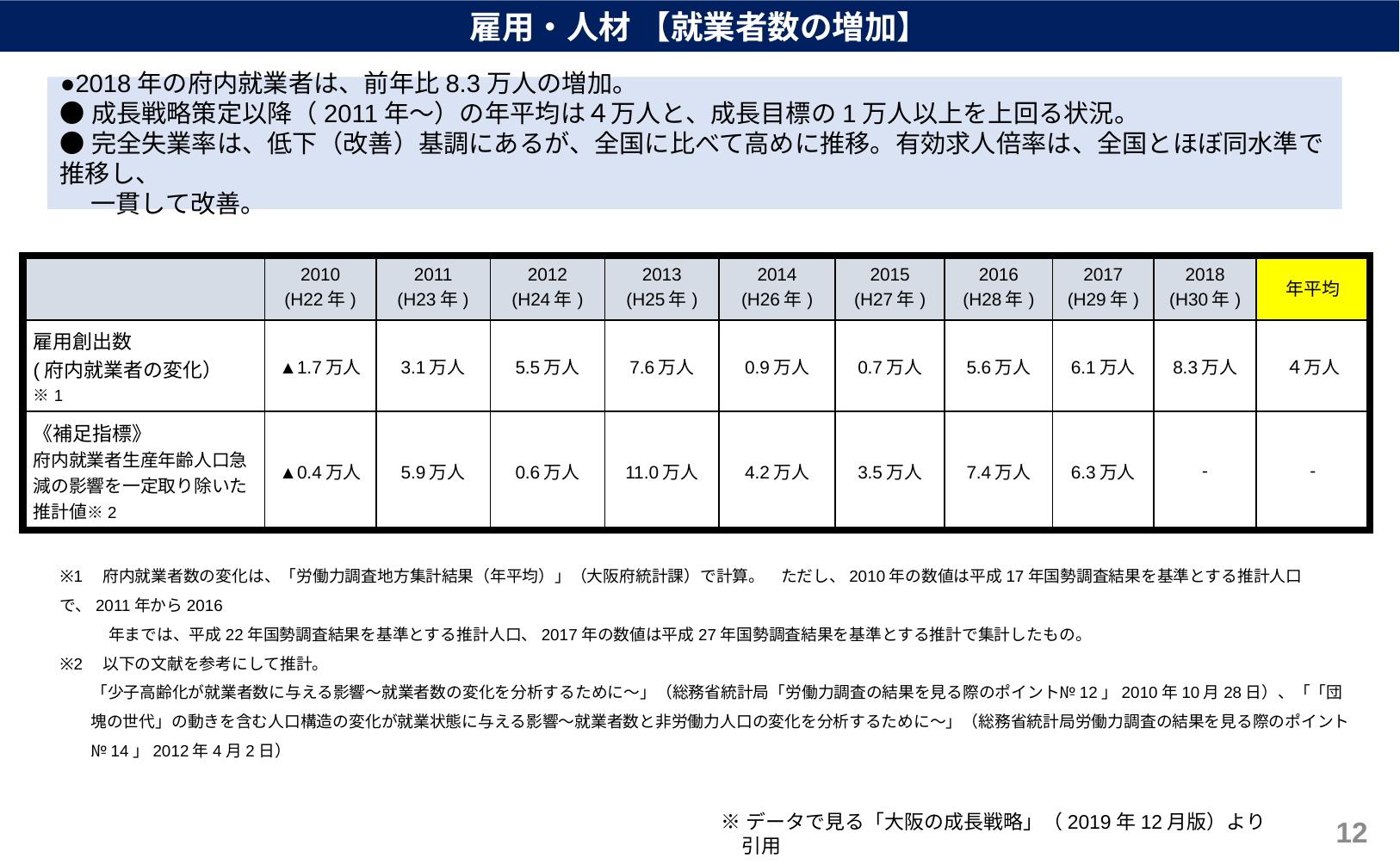

雇用・人材 【就業者数の増加】
●2018年の府内就業者は、前年比8.3万人の増加。
●成長戦略策定以降（2011年～）の年平均は４万人と、成長目標の1万人以上を上回る状況。
●完全失業率は、低下（改善）基調にあるが、全国に比べて高めに推移。有効求人倍率は、全国とほぼ同水準で推移し、
　 一貫して改善。
|  | 2010 (H22年) | 2011 (H23年) | 2012 (H24年) | 2013 (H25年) | 2014 (H26年) | 2015 (H27年) | 2016 (H28年) | 2017 (H29年) | 2018 (H30年) | 年平均 |
| --- | --- | --- | --- | --- | --- | --- | --- | --- | --- | --- |
| 雇用創出数 (府内就業者の変化）　※1 | ▲1.7万人 | 3.1万人 | 5.5万人 | 7.6万人 | 0.9万人 | 0.7万人 | 5.6万人 | 6.1万人 | 8.3万人 | ４万人 |
| 《補足指標》 府内就業者生産年齢人口急減の影響を一定取り除いた推計値※2 | ▲0.4万人 | 5.9万人 | 0.6万人 | 11.0万人 | 4.2万人 | 3.5万人 | 7.4万人 | 6.3万人 | - | - |
※1　府内就業者数の変化は、「労働力調査地方集計結果（年平均）」（大阪府統計課）で計算。　ただし、2010年の数値は平成17年国勢調査結果を基準とする推計人口で、2011年から2016
　　　年までは、平成22年国勢調査結果を基準とする推計人口、2017年の数値は平成27年国勢調査結果を基準とする推計で集計したもの。
※2　以下の文献を参考にして推計。
「少子高齢化が就業者数に与える影響～就業者数の変化を分析するために～」（総務省統計局「労働力調査の結果を見る際のポイント№12」2010年10月28日）、「「団塊の世代」の動きを含む人口構造の変化が就業状態に与える影響～就業者数と非労働力人口の変化を分析するために～」（総務省統計局労働力調査の結果を見る際のポイント№14」2012年4月2日）
※データで見る「大阪の成長戦略」（2019年12月版）より引用
12